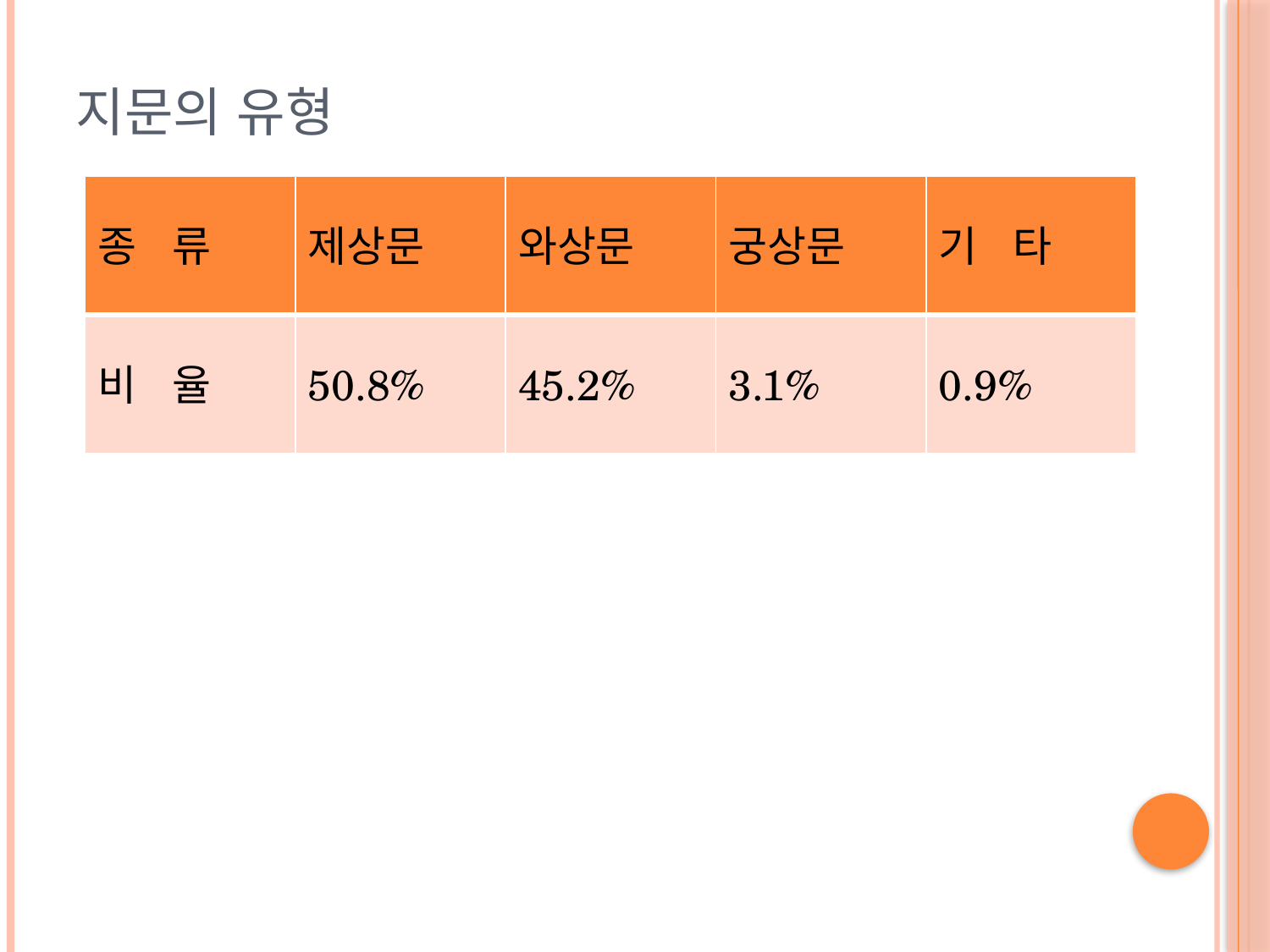

# 지문의 유형
| 종 류 | 제상문 | 와상문 | 궁상문 | 기 타 |
| --- | --- | --- | --- | --- |
| 비 율 | 50.8% | 45.2% | 3.1% | 0.9% |